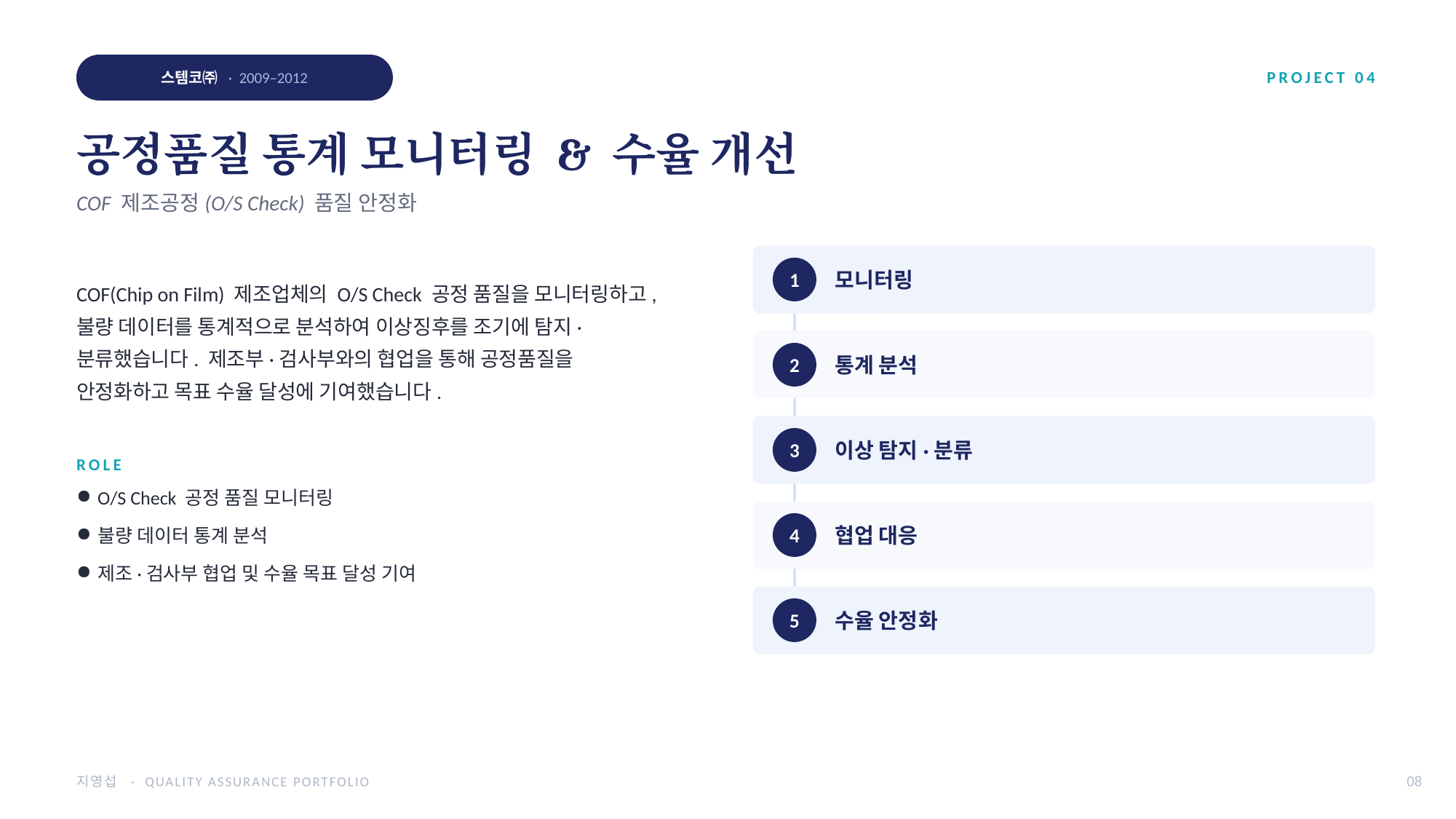

스템코㈜  ·  2009–2012
PROJECT 04
공정품질 통계 모니터링 & 수율 개선
COF 제조공정(O/S Check) 품질 안정화
COF(Chip on Film) 제조업체의 O/S Check 공정 품질을 모니터링하고, 불량 데이터를 통계적으로 분석하여 이상징후를 조기에 탐지·분류했습니다. 제조부·검사부와의 협업을 통해 공정품질을 안정화하고 목표 수율 달성에 기여했습니다.

모니터링

1

통계 분석

2

이상 탐지·분류

3
ROLE

O/S Check 공정 품질 모니터링
불량 데이터 통계 분석
제조·검사부 협업 및 수율 목표 달성 기여

협업 대응

4

수율 안정화

5
지영섭  ·  QUALITY ASSURANCE PORTFOLIO
08